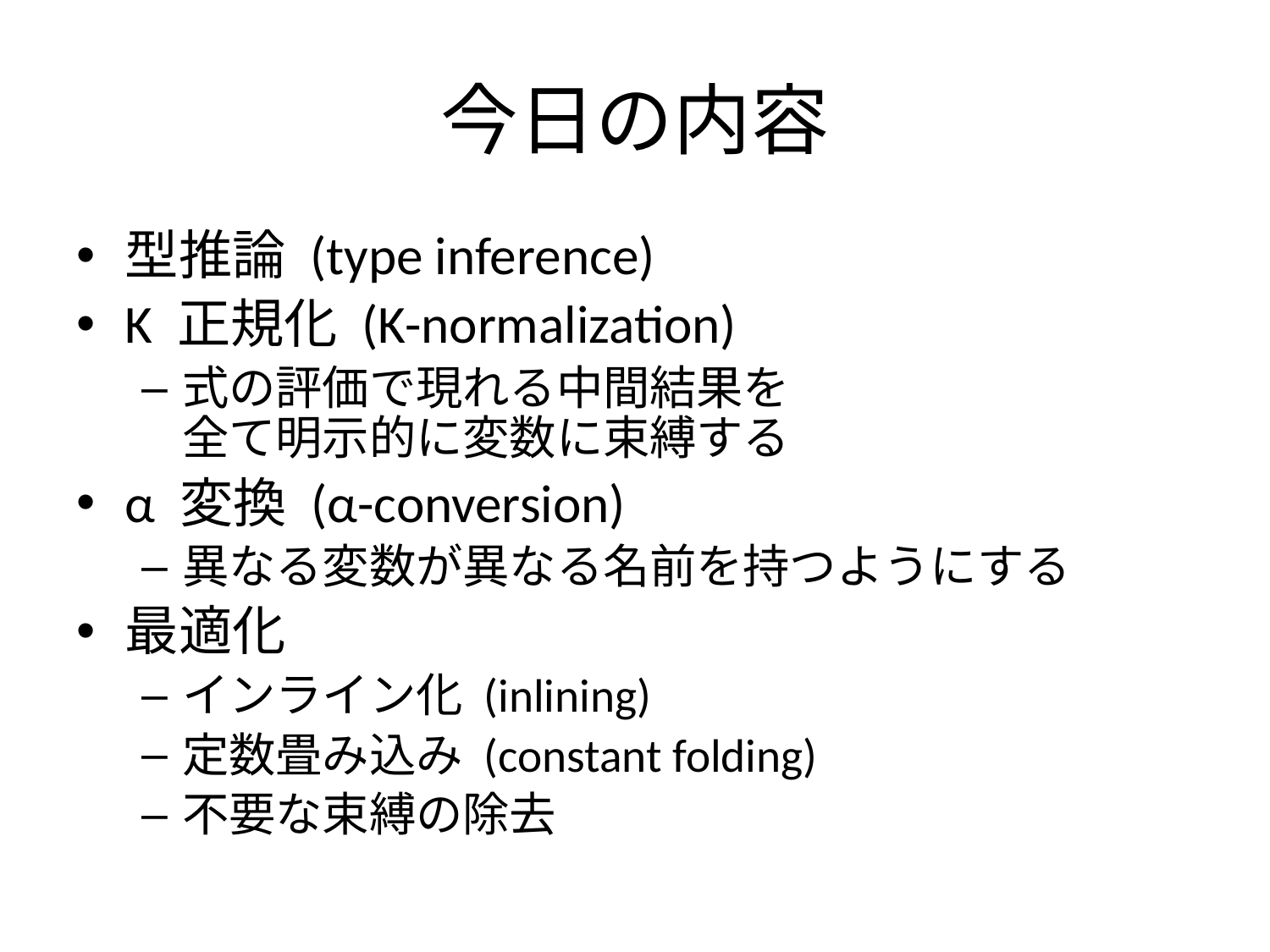

# 今日の内容
型推論 (type inference)
K 正規化 (K-normalization)
式の評価で現れる中間結果を
全て明示的に変数に束縛する
α 変換 (α-conversion)
異なる変数が異なる名前を持つようにする
最適化
インライン化 (inlining)
定数畳み込み (constant folding)
不要な束縛の除去